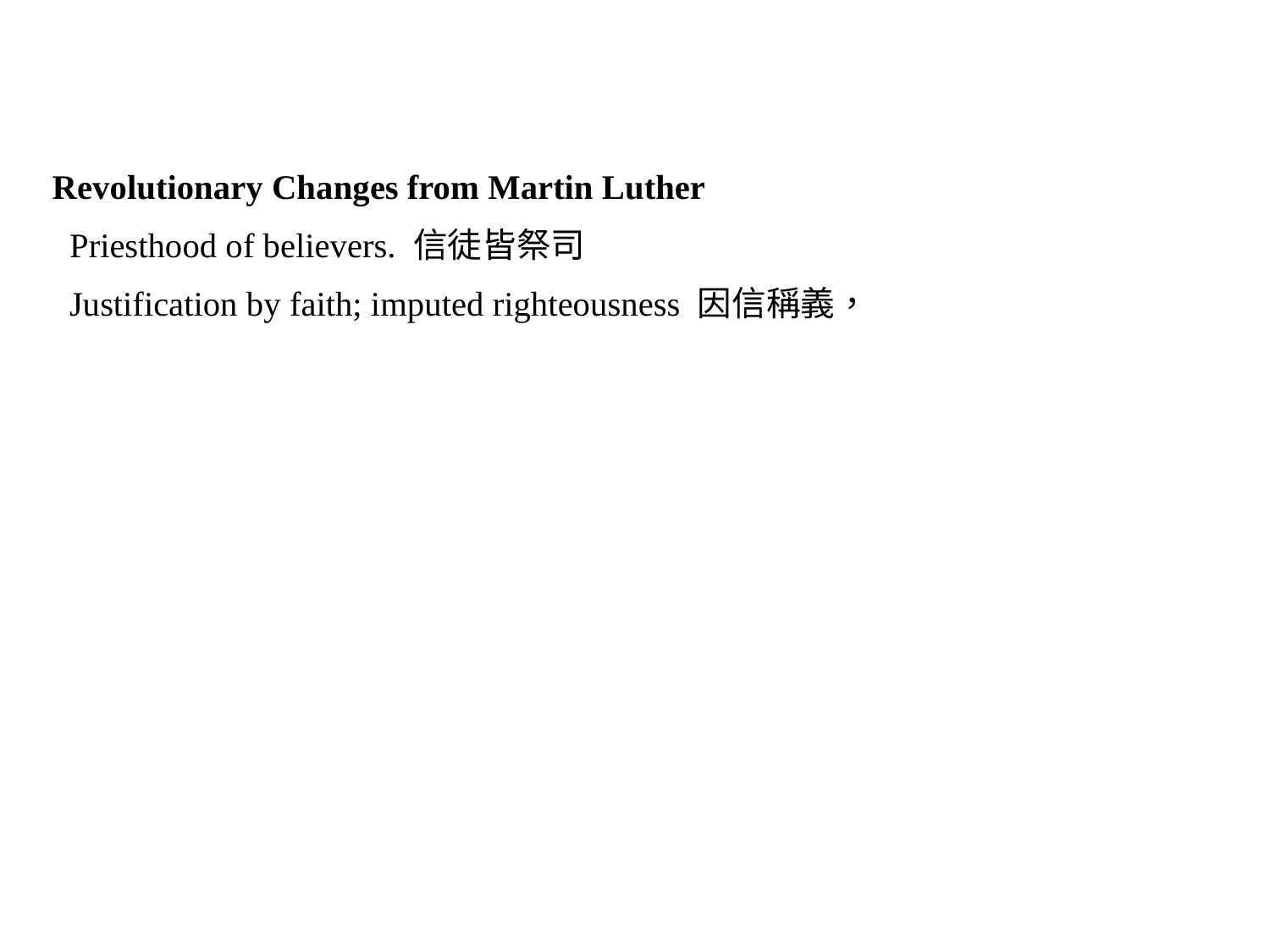

Revolutionary Changes from Martin Luther
  Priesthood of believers. 信徒皆祭司
  Justification by faith; imputed righteousness 因信稱義，